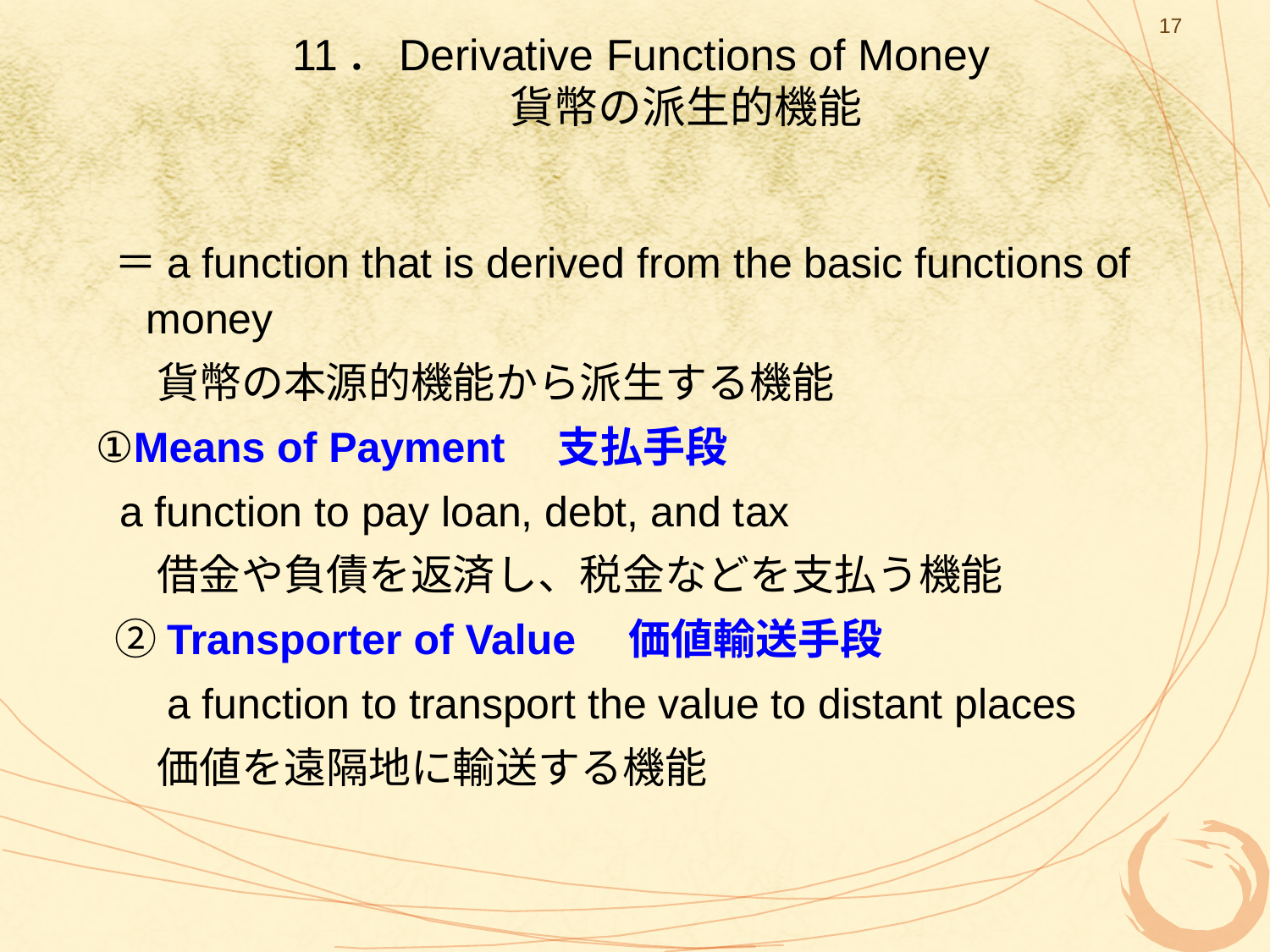

17
# 11．Derivative Functions of Money 　　貨幣の派生的機能
　＝a function that is derived from the basic functions of money
　　貨幣の本源的機能から派生する機能
  ①Means of Payment　支払手段
    a function to pay loan, debt, and tax
　　借金や負債を返済し、税金などを支払う機能
　②Transporter of Value　価値輸送手段
　　a function to transport the value to distant places
　　価値を遠隔地に輸送する機能